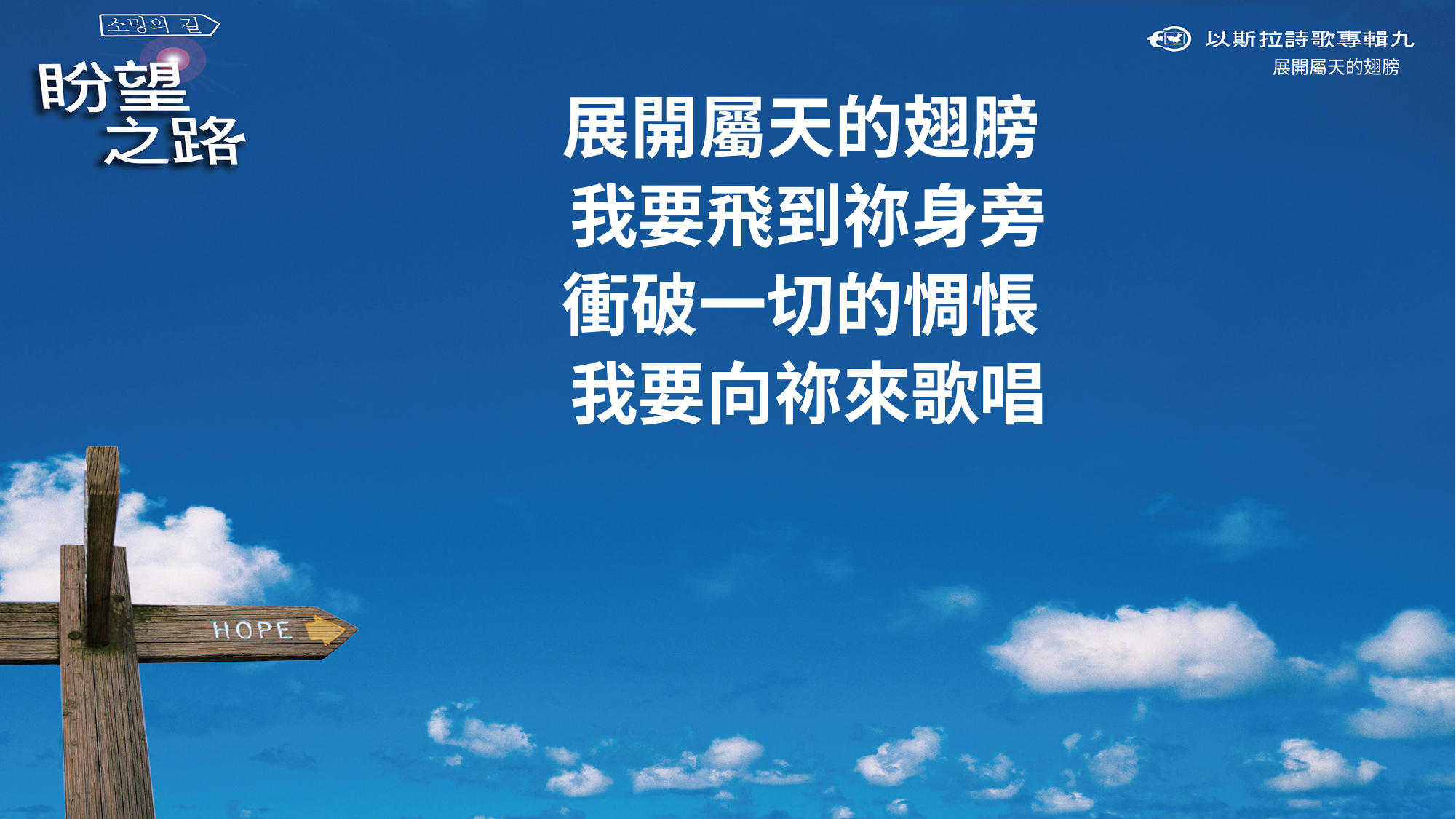

展開屬天的翅膀
展開屬天的翅膀
我要飛到祢身旁
衝破一切的惆悵
我要向祢來歌唱